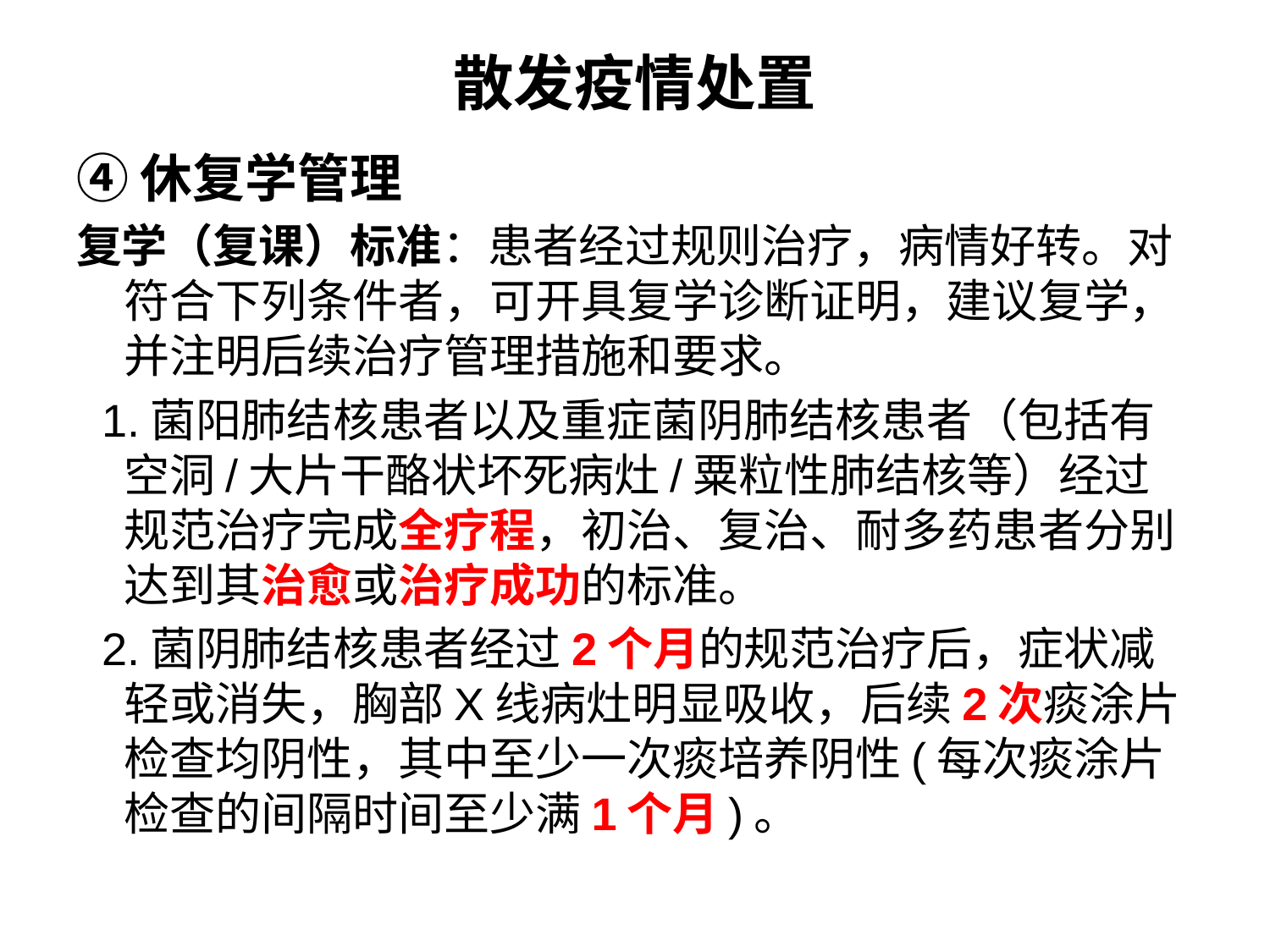

# 散发疫情处置
④休复学管理
复学（复课）标准：患者经过规则治疗，病情好转。对符合下列条件者，可开具复学诊断证明，建议复学，并注明后续治疗管理措施和要求。
  1.菌阳肺结核患者以及重症菌阴肺结核患者（包括有空洞/大片干酪状坏死病灶/粟粒性肺结核等）经过规范治疗完成全疗程，初治、复治、耐多药患者分别达到其治愈或治疗成功的标准。
  2.菌阴肺结核患者经过2个月的规范治疗后，症状减轻或消失，胸部X线病灶明显吸收，后续2次痰涂片检查均阴性，其中至少一次痰培养阴性(每次痰涂片检查的间隔时间至少满1个月)。